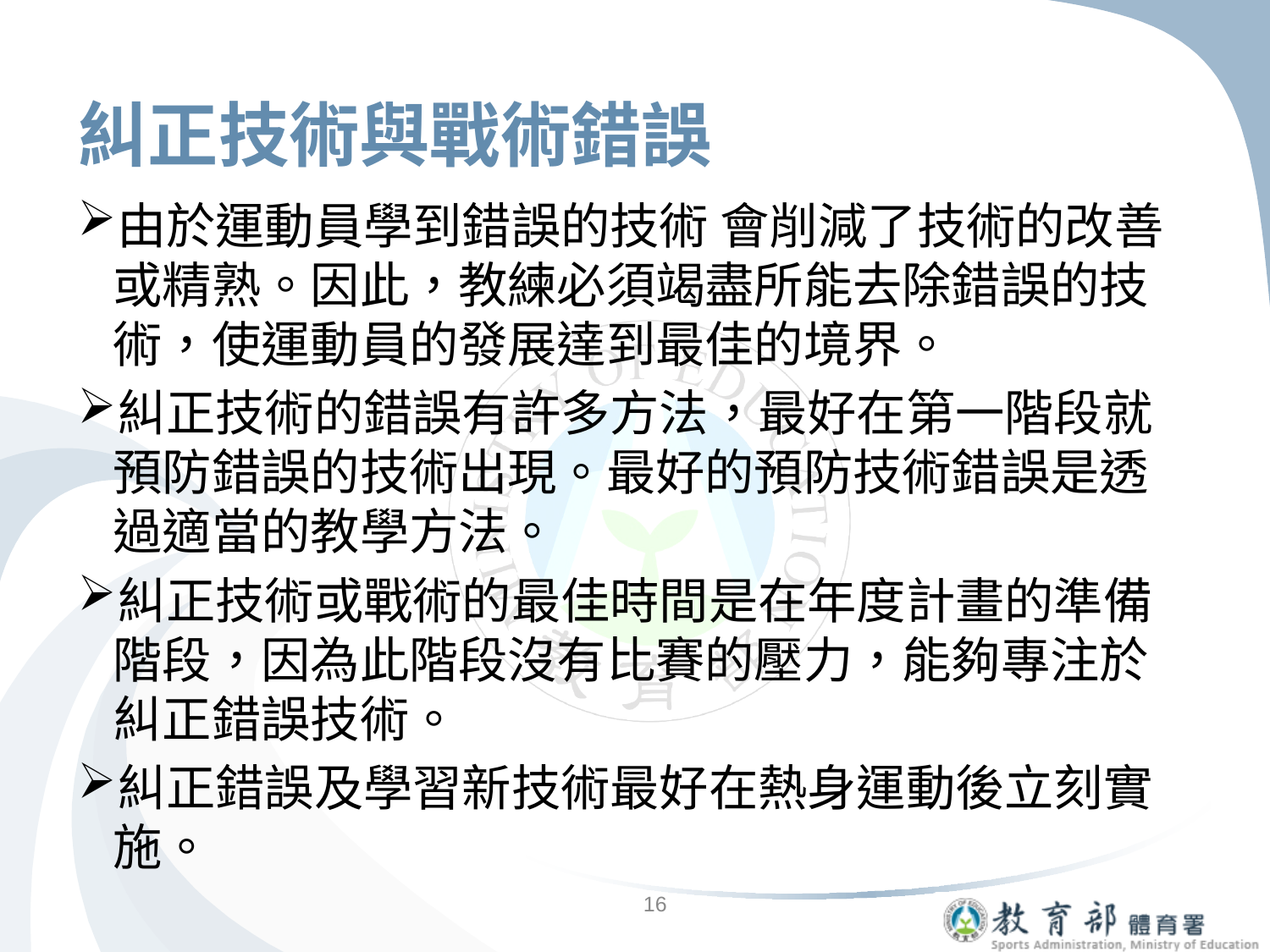

# 糾正技術與戰術錯誤
由於運動員學到錯誤的技術 會削減了技術的改善或精熟。因此，教練必須竭盡所能去除錯誤的技術，使運動員的發展達到最佳的境界。
糾正技術的錯誤有許多方法，最好在第一階段就預防錯誤的技術出現。最好的預防技術錯誤是透過適當的教學方法。
糾正技術或戰術的最佳時間是在年度計畫的準備階段，因為此階段沒有比賽的壓力，能夠專注於糾正錯誤技術。
糾正錯誤及學習新技術最好在熱身運動後立刻實施。

16